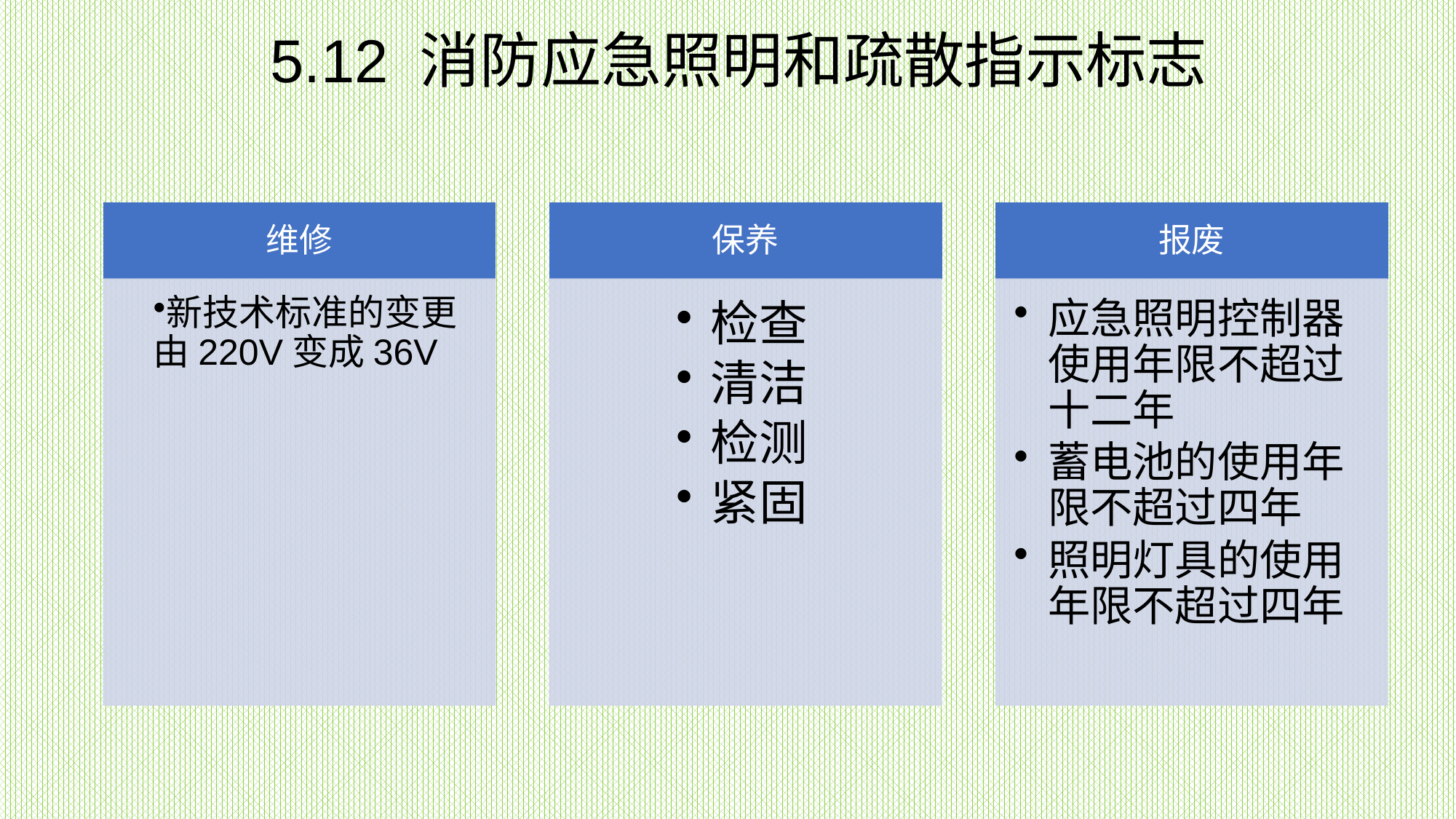

5.12 消防应急照明和疏散指示标志
维修
新技术标准的变更由220V变成36V
保养
检查
清洁
检测
紧固
报废
应急照明控制器使用年限不超过十二年
蓄电池的使用年限不超过四年
照明灯具的使用年限不超过四年